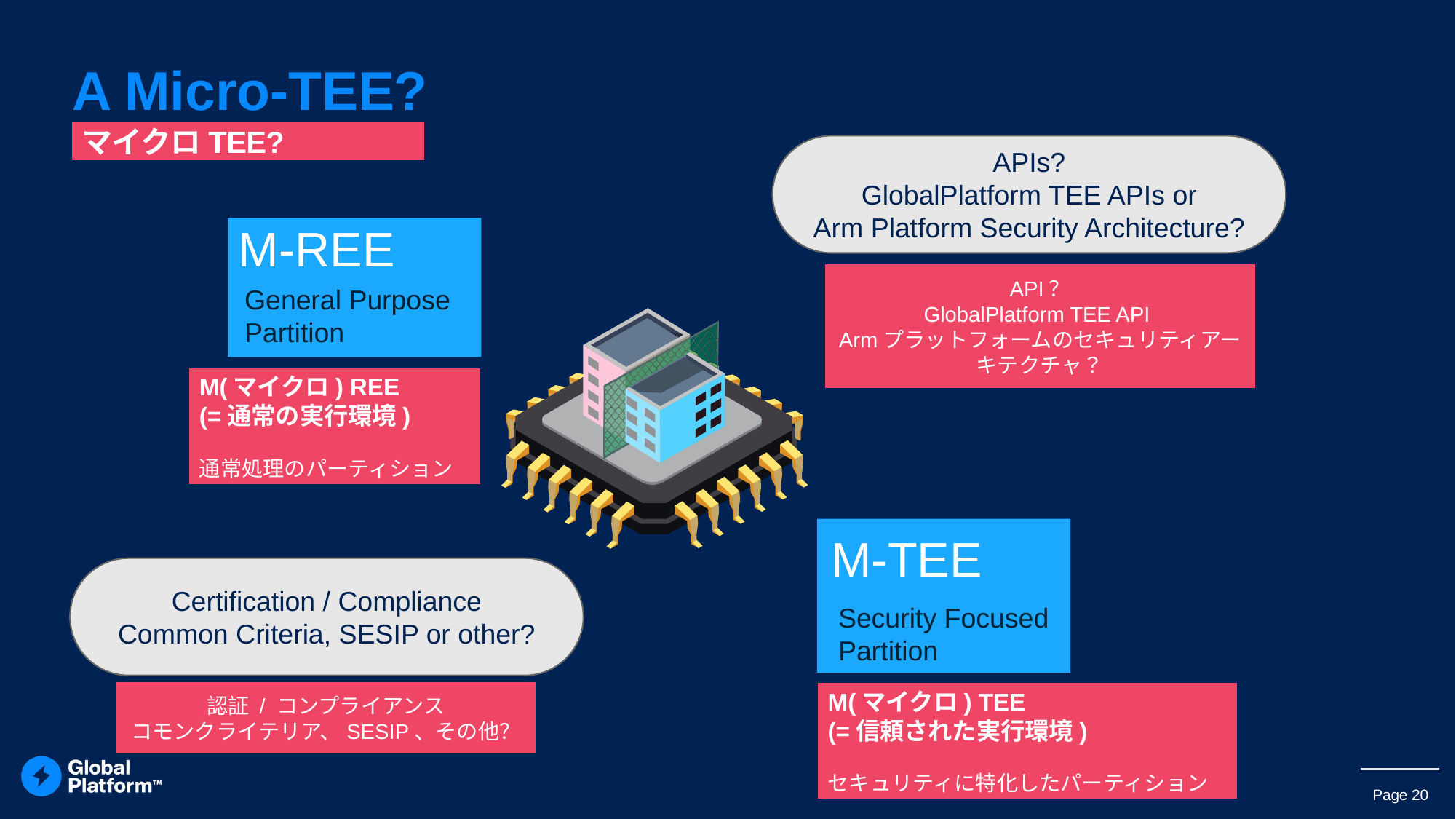

# A Micro-TEE?
マイクロTEE?
APIs?
GlobalPlatform TEE APIs or
Arm Platform Security Architecture?
M-REE

API？
GlobalPlatform TEE API
Armプラットフォームのセキュリティアーキテクチャ？
General Purpose
Partition

M(マイクロ) REE
(=通常の実行環境)

通常処理のパーティション

M-TEE
Certification / Compliance
Common Criteria, SESIP or other?
Security Focused
Partition
認証 / コンプライアンス
コモンクライテリア、SESIP、その他？
M(マイクロ) TEE
(=信頼された実行環境)

セキュリティに特化したパーティション
20